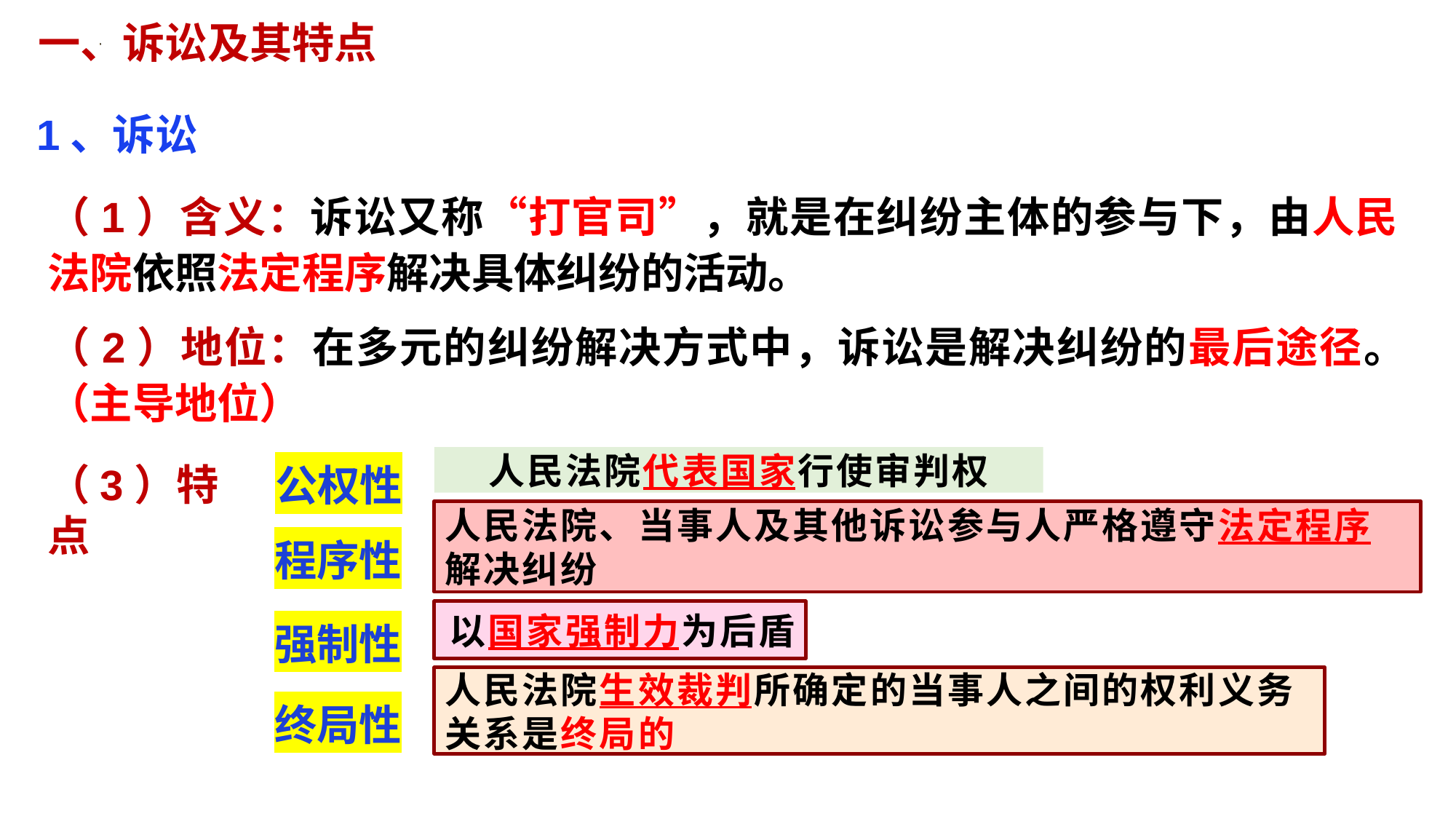

一、诉讼及其特点
1、诉讼
（1）含义：诉讼又称“打官司”，就是在纠纷主体的参与下，由人民法院依照法定程序解决具体纠纷的活动。
（2）地位：在多元的纠纷解决方式中，诉讼是解决纠纷的最后途径。（主导地位）
人民法院代表国家行使审判权
（3）特点
公权性
人民法院、当事人及其他诉讼参与人严格遵守法定程序解决纠纷
程序性
以国家强制力为后盾
强制性
人民法院生效裁判所确定的当事人之间的权利义务关系是终局的
终局性